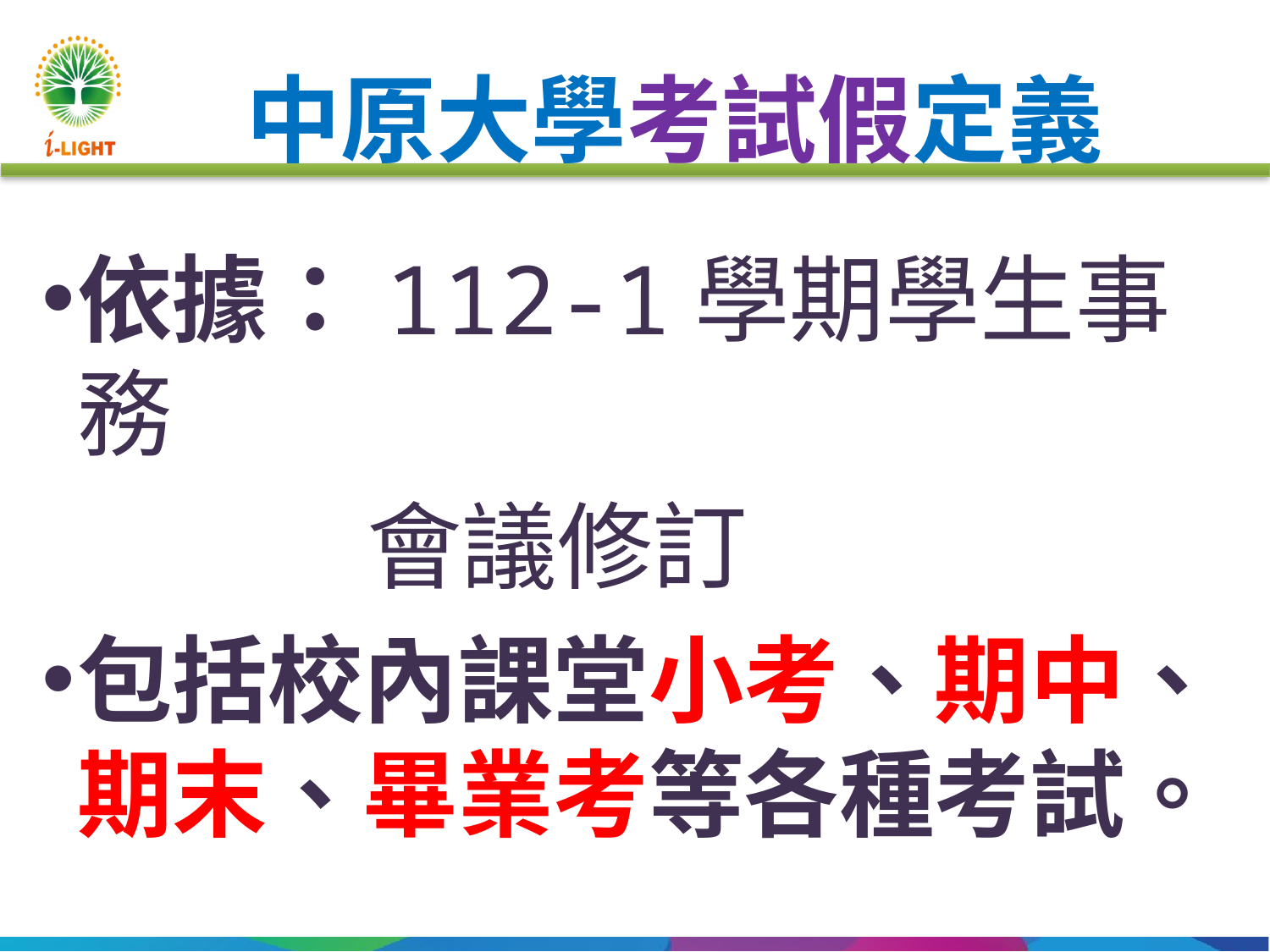

# 中原大學考試假定義
依據：112-1學期學生事務
會議修訂
包括校內課堂小考、期中、期末、畢業考等各種考試。